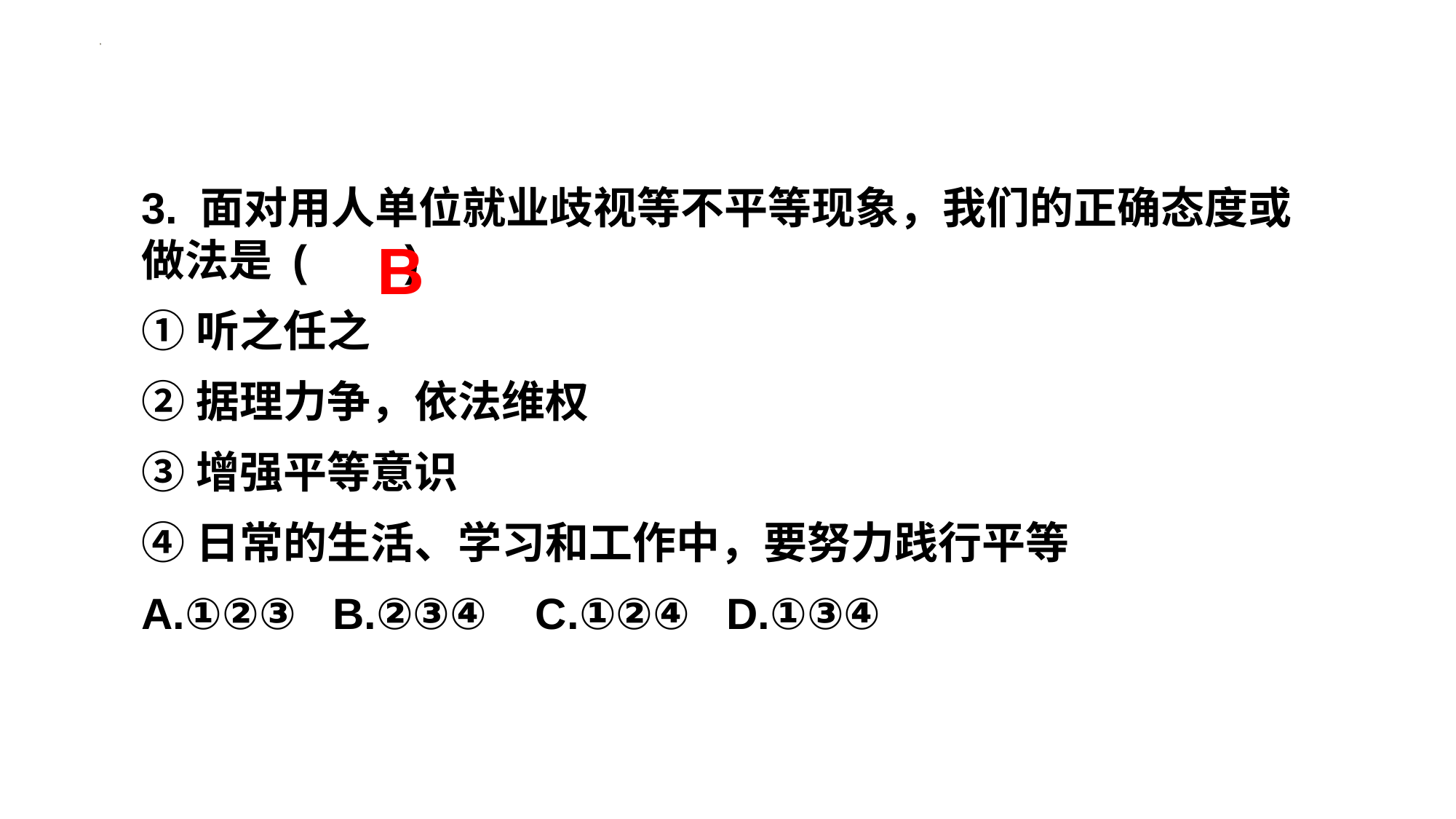

3. 面对用人单位就业歧视等不平等现象，我们的正确态度或做法是 (        )
①听之任之
②据理力争，依法维权
③增强平等意识
④日常的生活、学习和工作中，要努力践行平等
A.①②③   B.②③④    C.①②④   D.①③④
B